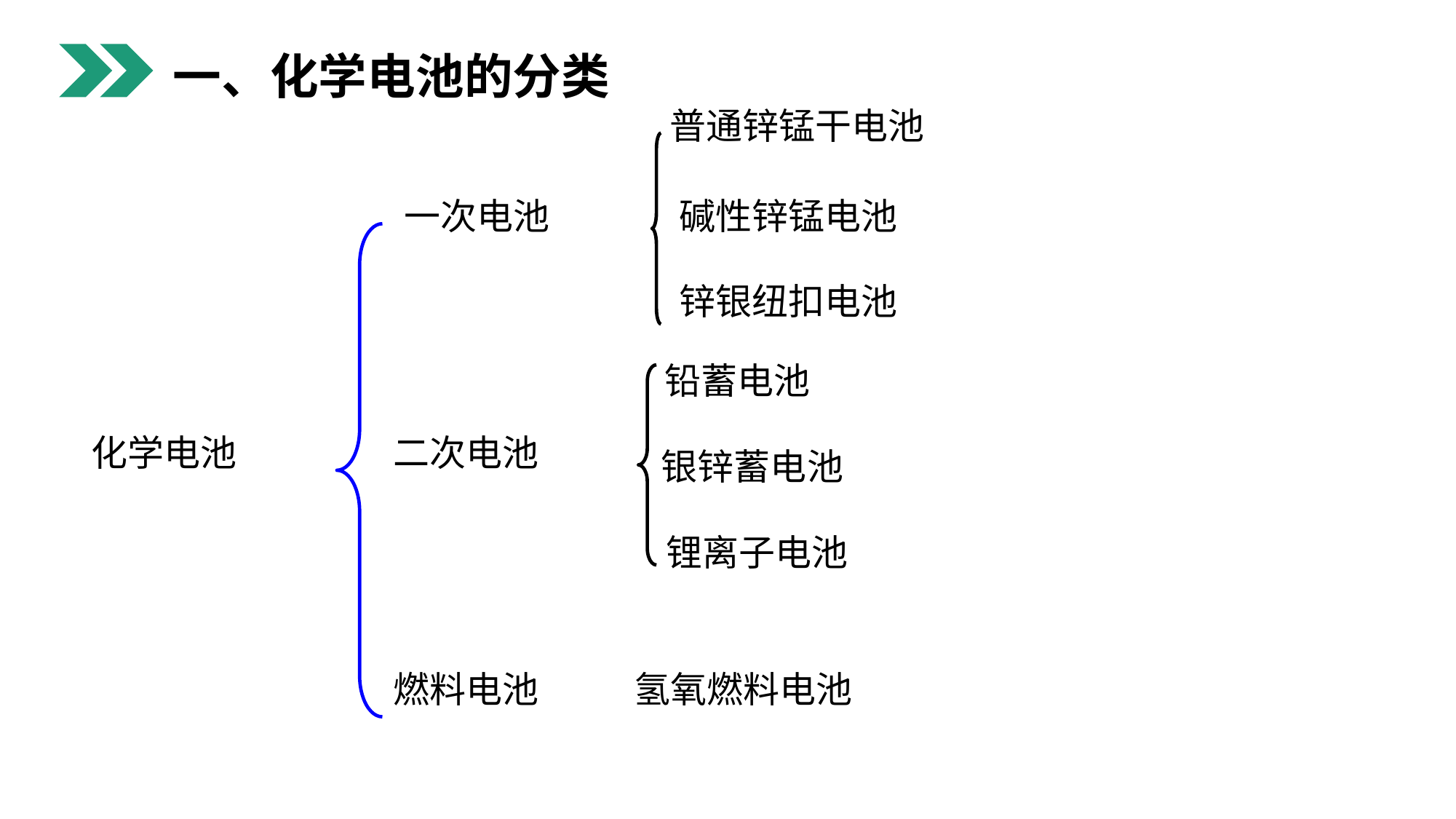

一、化学电池的分类
普通锌锰干电池

一次电池
碱性锌锰电池

锌银纽扣电池
铅蓄电池

化学电池
二次电池
银锌蓄电池
锂离子电池
氢氧燃料电池
燃料电池